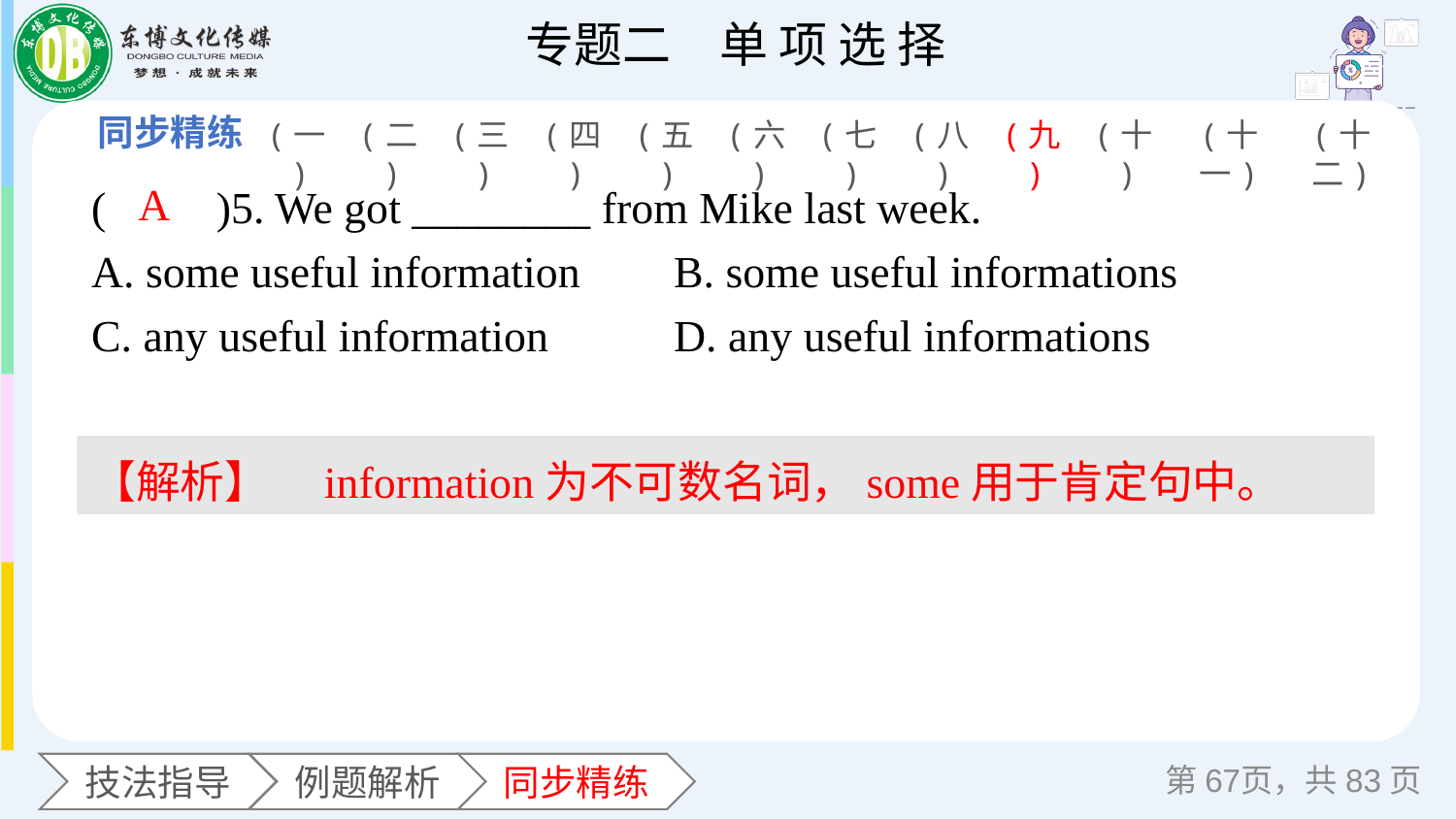

(一)
(二)
(三)
(四)
(五)
(六)
(七)
(八)
(九)
(十)
(十一)
(十二)
(　　)5. We got ________ from Mike last week.
A. some useful information    	B. some useful informations
C. any useful information    	D. any useful informations
A
【解析】　information为不可数名词，some用于肯定句中。
第67页，共83页